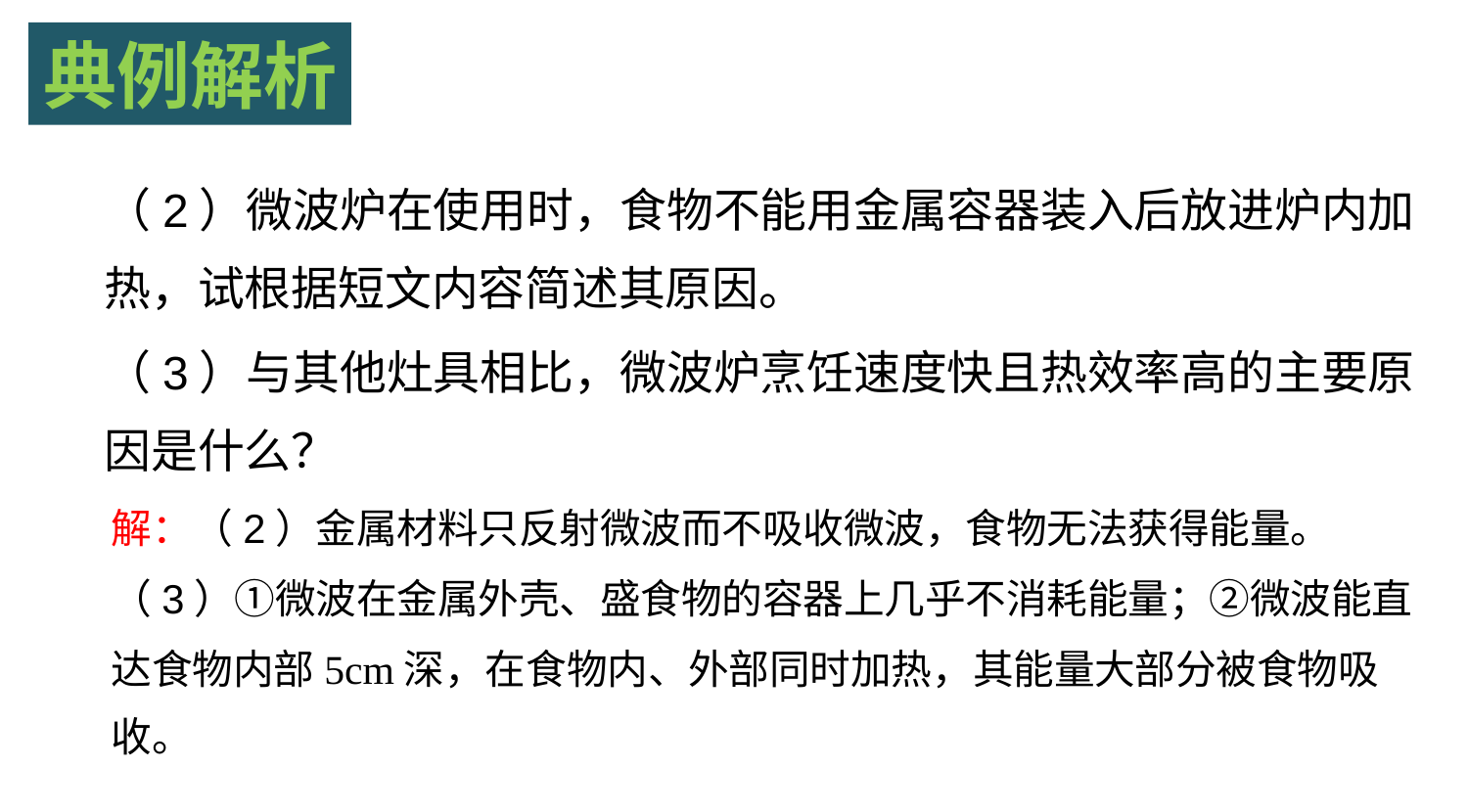

典例解析
（2）微波炉在使用时，食物不能用金属容器装入后放进炉内加

热，试根据短文内容简述其原因。
（3）与其他灶具相比，微波炉烹饪速度快且热效率高的主要原

因是什么？
解：（2）金属材料只反射微波而不吸收微波，食物无法获得能量。

（3）①微波在金属外壳、盛食物的容器上几乎不消耗能量；②微波能直

达食物内部5cm深，在食物内、外部同时加热，其能量大部分被食物吸

收。